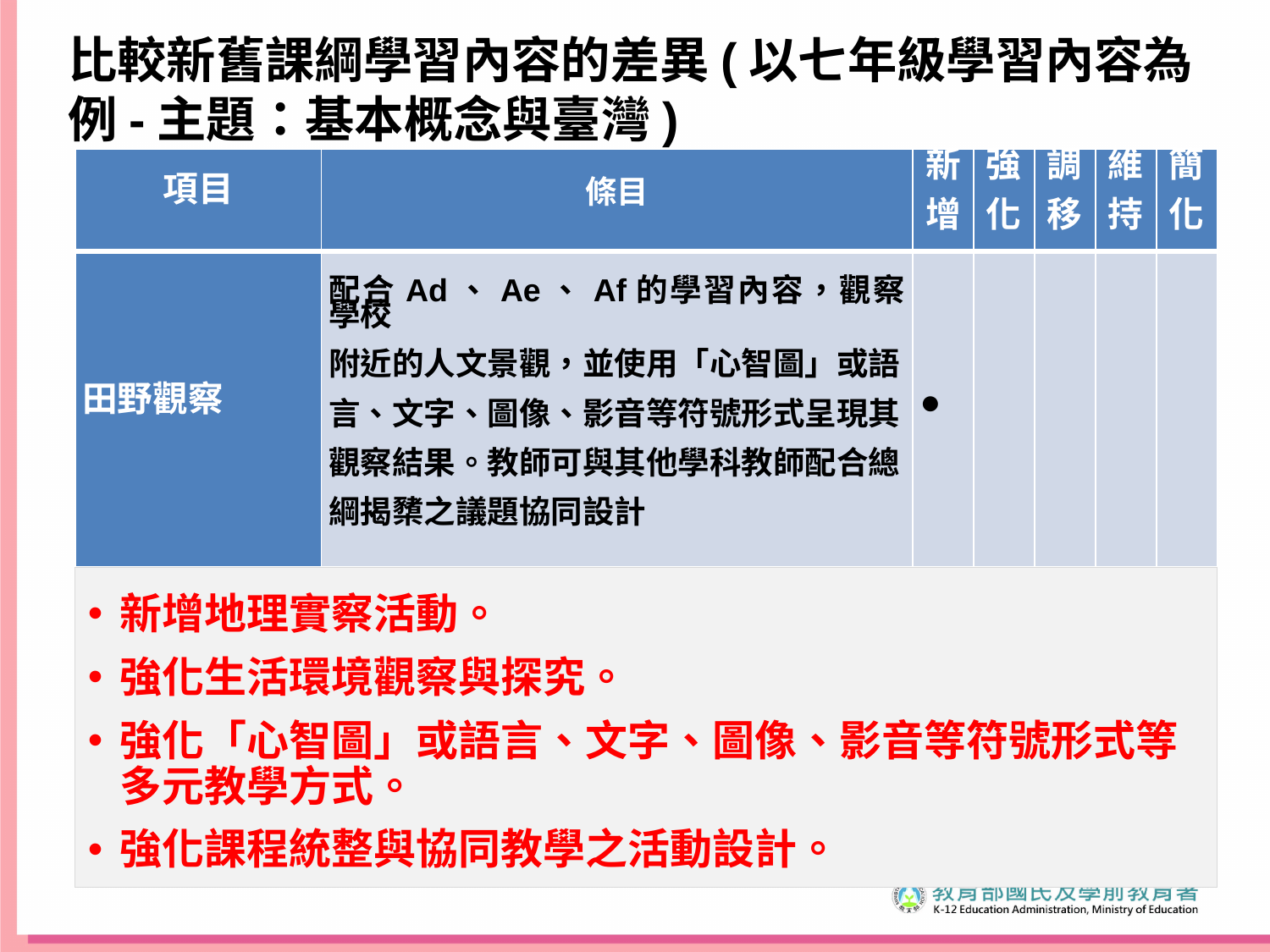

比較新舊課綱學習內容的差異(以七年級學習內容為例-主題：基本概念與臺灣)

| 項目 | 條目 | 新 增 | 強 化 | 調 移 | 維 持 | 簡 化 |
| --- | --- | --- | --- | --- | --- | --- |
| 田野觀察 | 配合Ad、Ae、Af的學習內容，觀察學校 附近的人文景觀，並使用「心智圖」或語 言、文字、圖像、影音等符號形式呈現其 觀察結果。教師可與其他學科教師配合總 綱揭櫫之議題協同設計 | ● |  |  |  |  |
新增地理實察活動。
強化生活環境觀察與探究。
強化「心智圖」或語言、文字、圖像、影音等符號形式等多元教學方式。
強化課程統整與協同教學之活動設計。